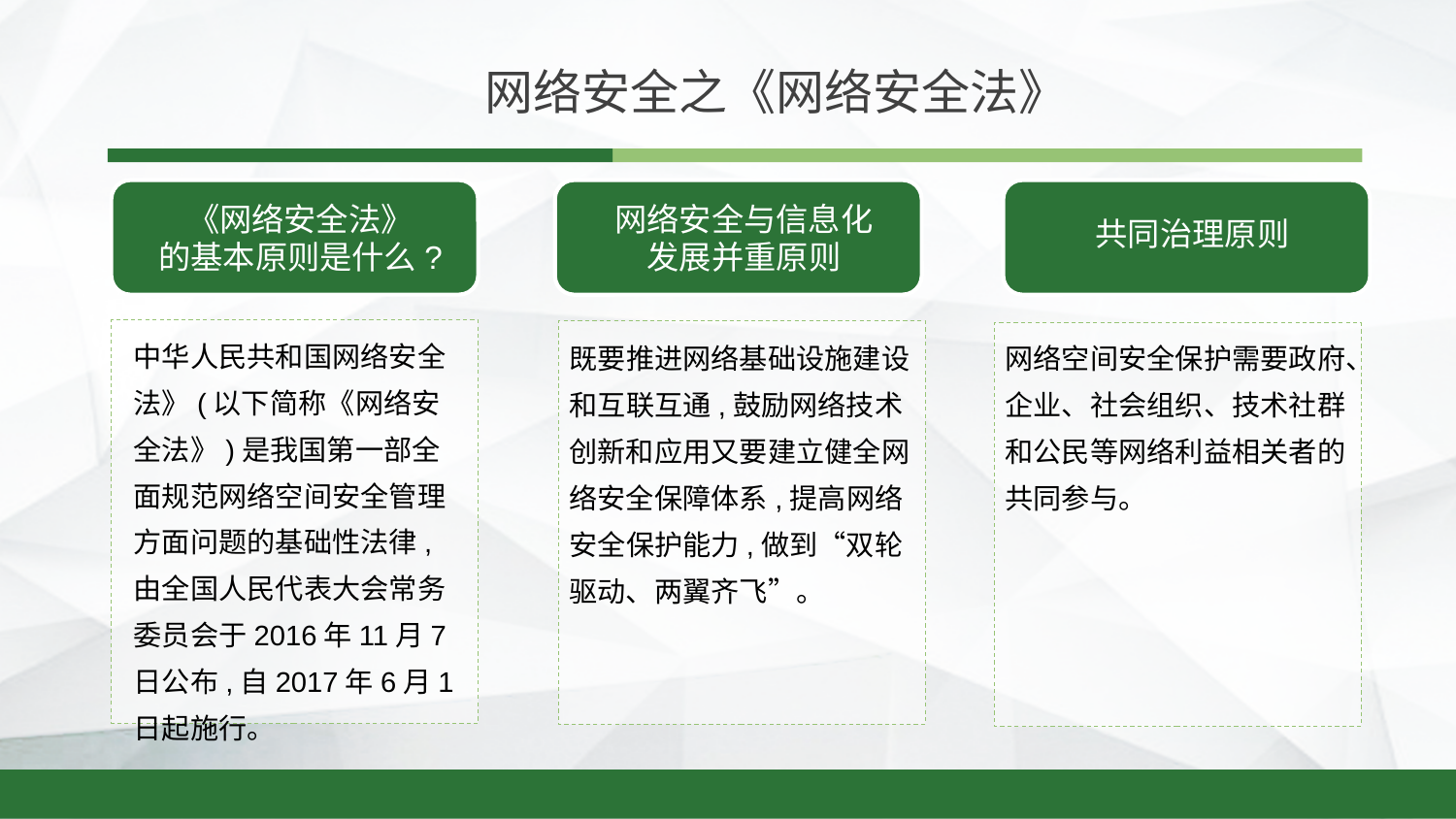

网络安全之《网络安全法》

网络安全与信息化
发展并重原则
《网络安全法》
的基本原则是什么?
共同治理原则

中华人民共和国网络安全法》(以下简称《网络安全法》)是我国第一部全面规范网络空间安全管理方面问题的基础性法律,由全国人民代表大会常务委员会于2016年11月7日公布,自2017年6月1日起施行。

既要推进网络基础设施建设和互联互通,鼓励网络技术创新和应用又要建立健全网络安全保障体系,提高网络安全保护能力,做到“双轮驱动、两翼齐飞”。
网络空间安全保护需要政府、企业、社会组织、技术社群和公民等网络利益相关者的共同参与。